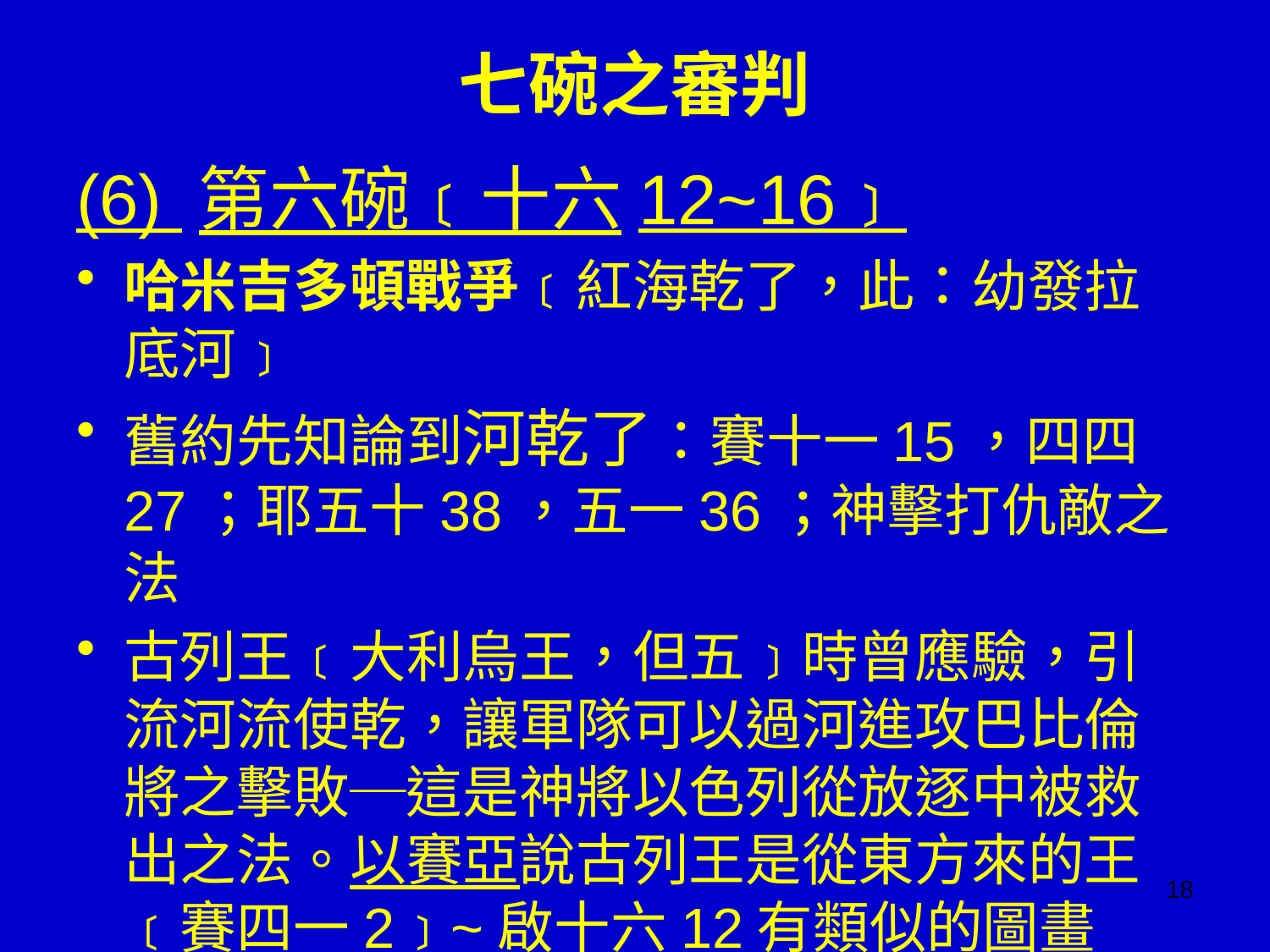

# 七碗之審判
(6) 第六碗﹝十六12~16﹞
哈米吉多頓戰爭﹝紅海乾了，此：幼發拉底河﹞
舊約先知論到河乾了：賽十一15，四四27；耶五十38，五一36；神擊打仇敵之法
古列王﹝大利烏王，但五﹞時曾應驗，引流河流使乾，讓軍隊可以過河進攻巴比倫將之擊敗─這是神將以色列從放逐中被救出之法。以賽亞說古列王是從東方來的王﹝賽四一2﹞~啟十六12有類似的圖畫
18